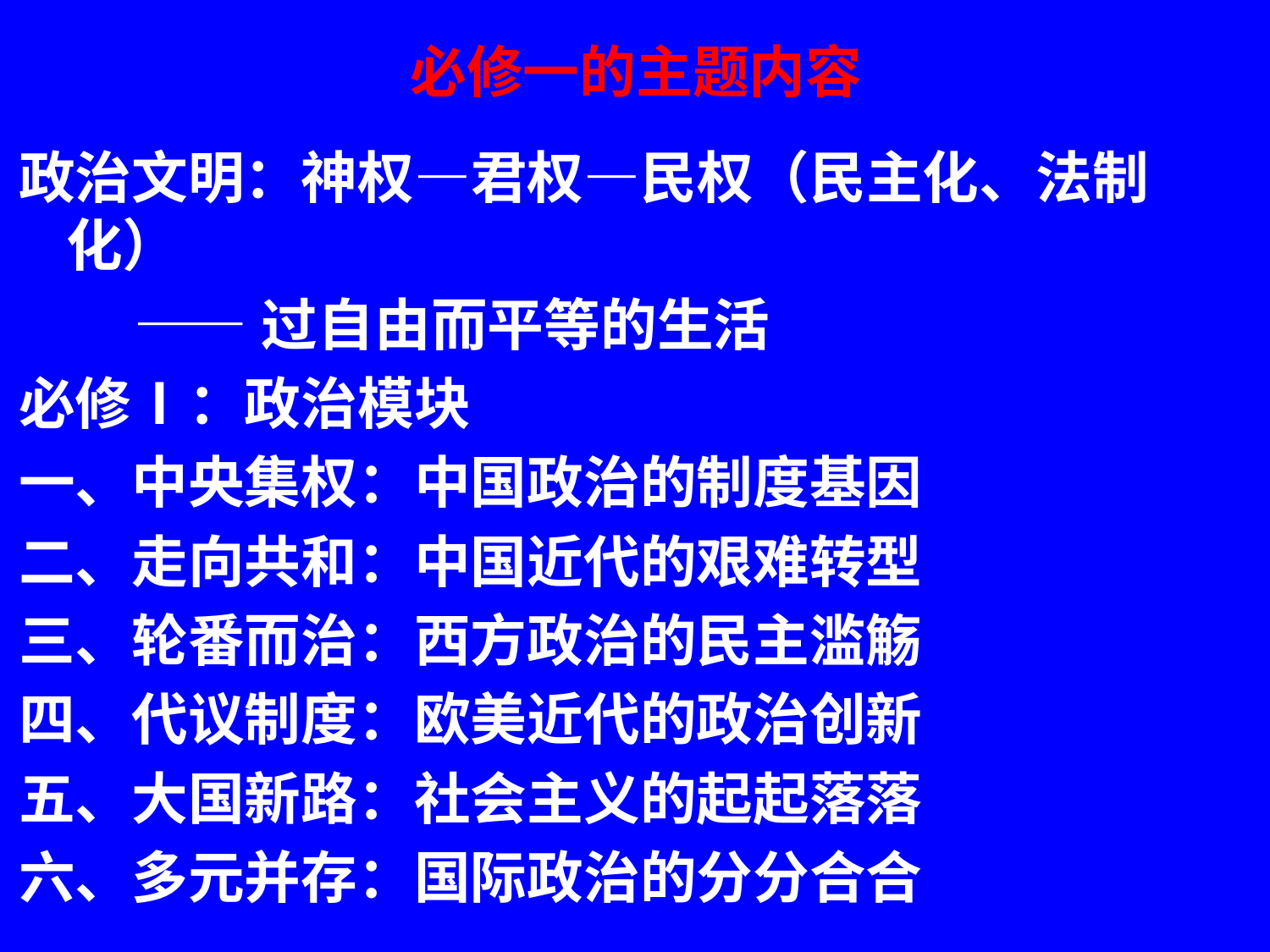

# 必修一的主题内容
政治文明：神权—君权—民权（民主化、法制化）
         ——过自由而平等的生活
必修Ⅰ：政治模块
一、中央集权：中国政治的制度基因
二、走向共和：中国近代的艰难转型
三、轮番而治：西方政治的民主滥觞
四、代议制度：欧美近代的政治创新
五、大国新路：社会主义的起起落落
六、多元并存：国际政治的分分合合